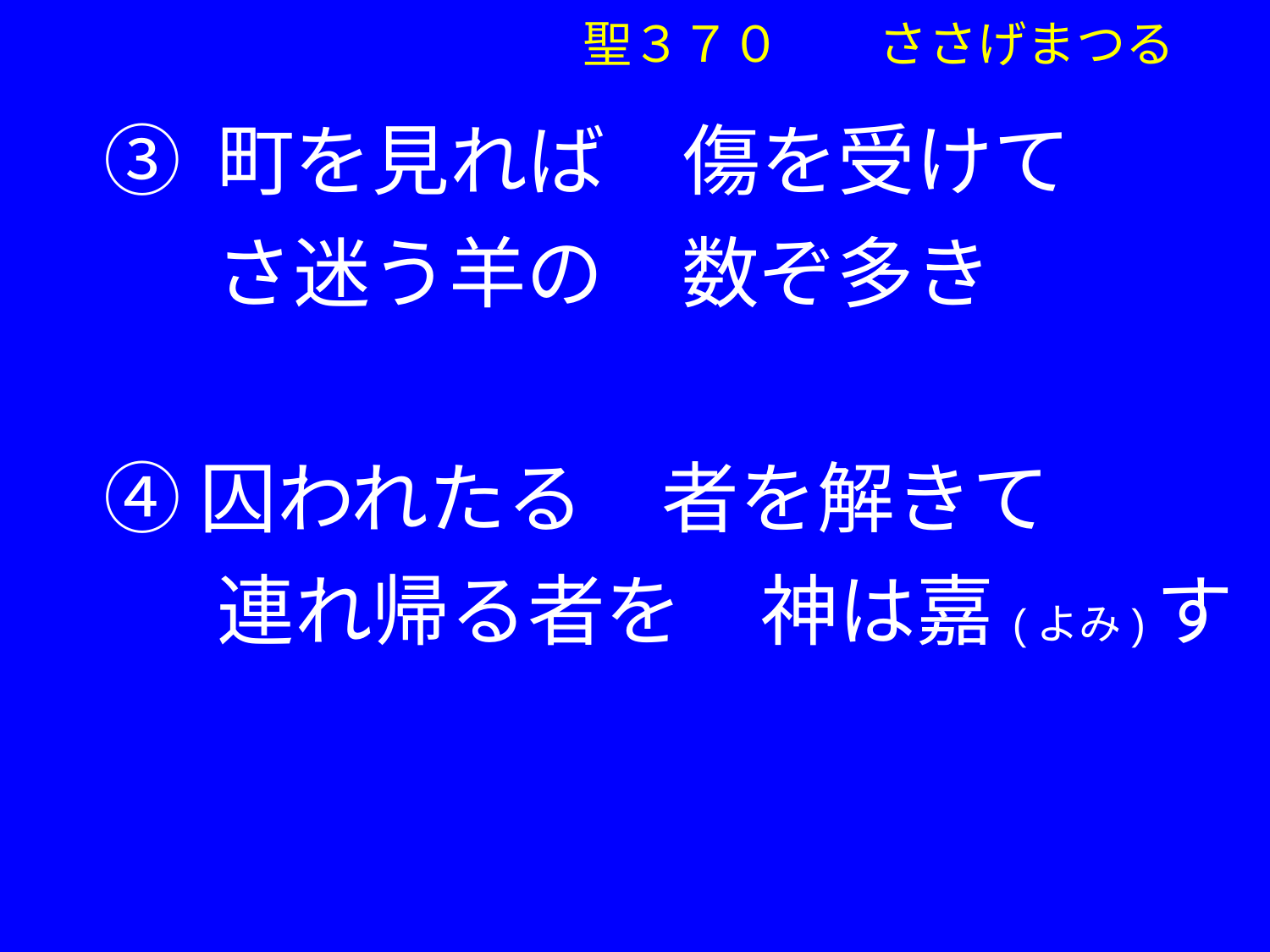

③ 町を見れば　傷を受けて
　  さ迷う羊の　数ぞ多き

④囚われたる　者を解きて
 　連れ帰る者を　神は嘉(よみ)す

聖３７０　　ささげまつる